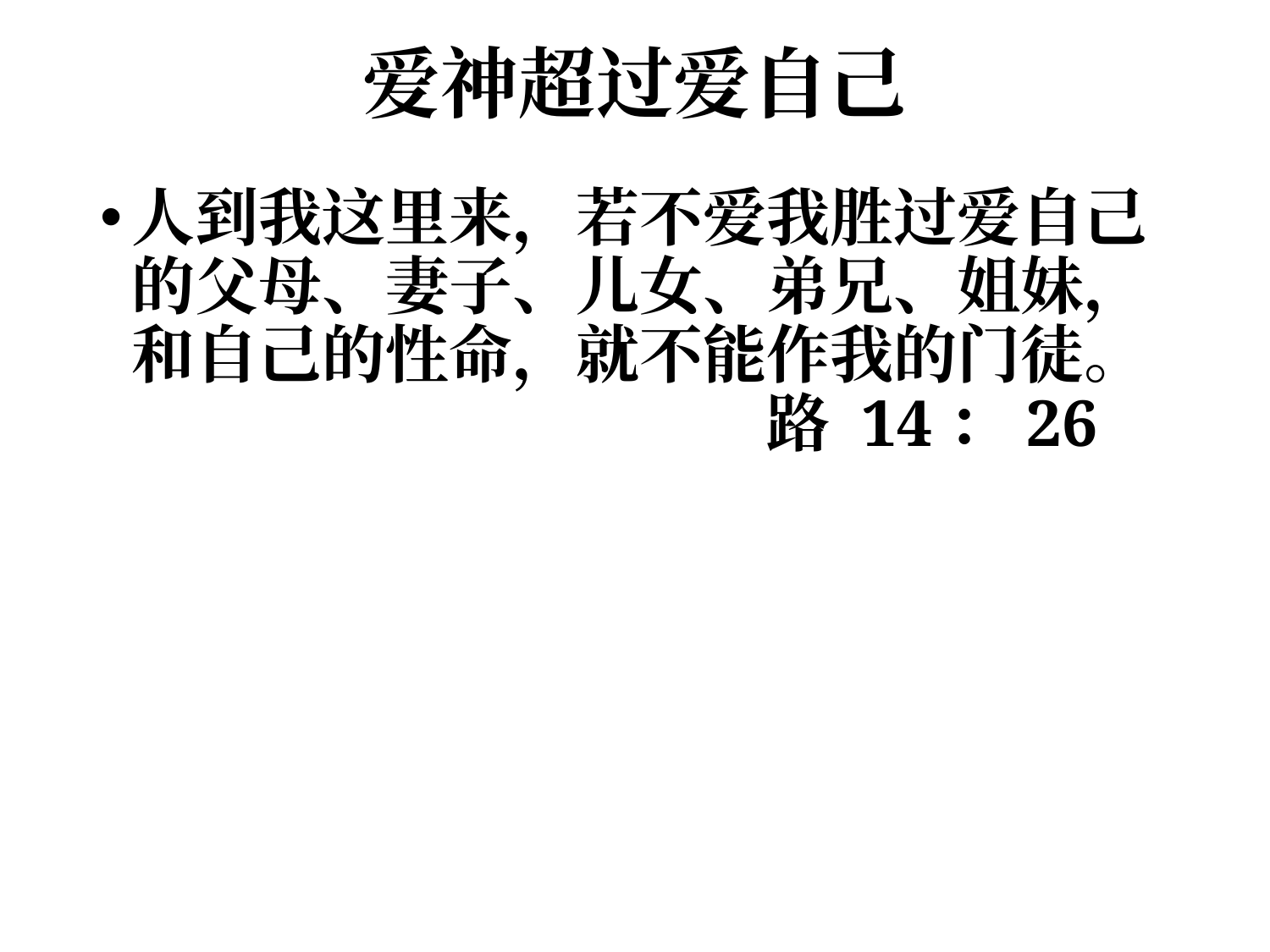

# 爱神超过爱自己
人到我这里来，若不爱我胜过爱自己的父母、妻子、儿女、弟兄、姐妹，和自己的性命，就不能作我的门徒。					路 14：26